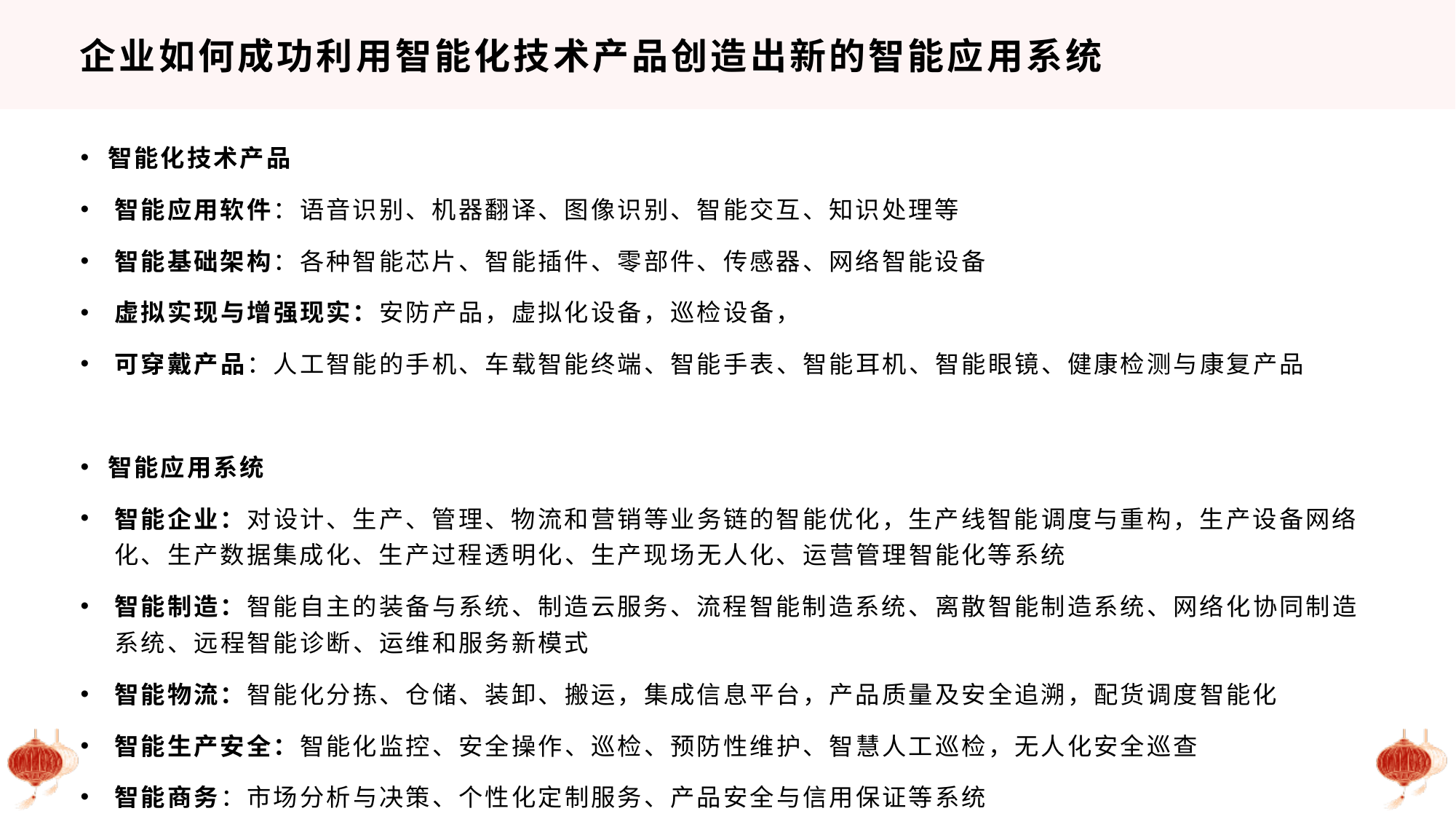

# 企业如何成功利用智能化技术产品创造出新的智能应用系统
智能化技术产品
智能应用软件：语音识别、机器翻译、图像识别、智能交互、知识处理等
智能基础架构：各种智能芯片、智能插件、零部件、传感器、网络智能设备
虚拟实现与增强现实：安防产品，虚拟化设备，巡检设备，
可穿戴产品：人工智能的手机、车载智能终端、智能手表、智能耳机、智能眼镜、健康检测与康复产品

智能应用系统
智能企业：对设计、生产、管理、物流和营销等业务链的智能优化，生产线智能调度与重构，生产设备网络化、生产数据集成化、生产过程透明化、生产现场无人化、运营管理智能化等系统
智能制造：智能自主的装备与系统、制造云服务、流程智能制造系统、离散智能制造系统、网络化协同制造系统、远程智能诊断、运维和服务新模式
智能物流：智能化分拣、仓储、装卸、搬运，集成信息平台，产品质量及安全追溯，配货调度智能化
智能生产安全：智能化监控、安全操作、巡检、预防性维护、智慧人工巡检，无人化安全巡查
智能商务：市场分析与决策、个性化定制服务、产品安全与信用保证等系统
智能科研：智能化研发平台，数字孪生，智能化实验平台，智能化模拟机，智能化信息知识管理系统